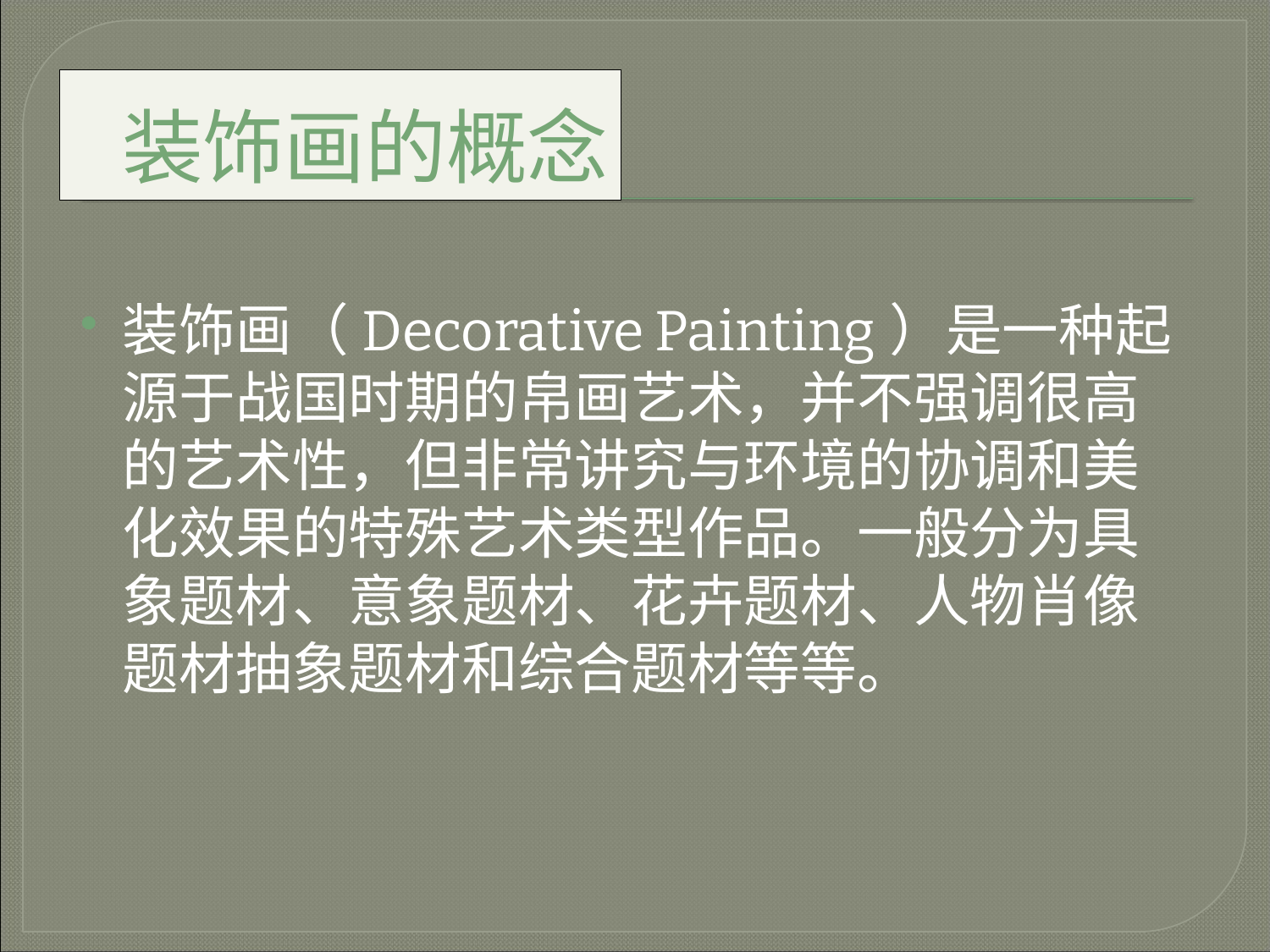

# 装饰画的概念
装饰画（Decorative Painting）是一种起源于战国时期的帛画艺术，并不强调很高的艺术性，但非常讲究与环境的协调和美化效果的特殊艺术类型作品。一般分为具象题材、意象题材、花卉题材、人物肖像题材抽象题材和综合题材等等。